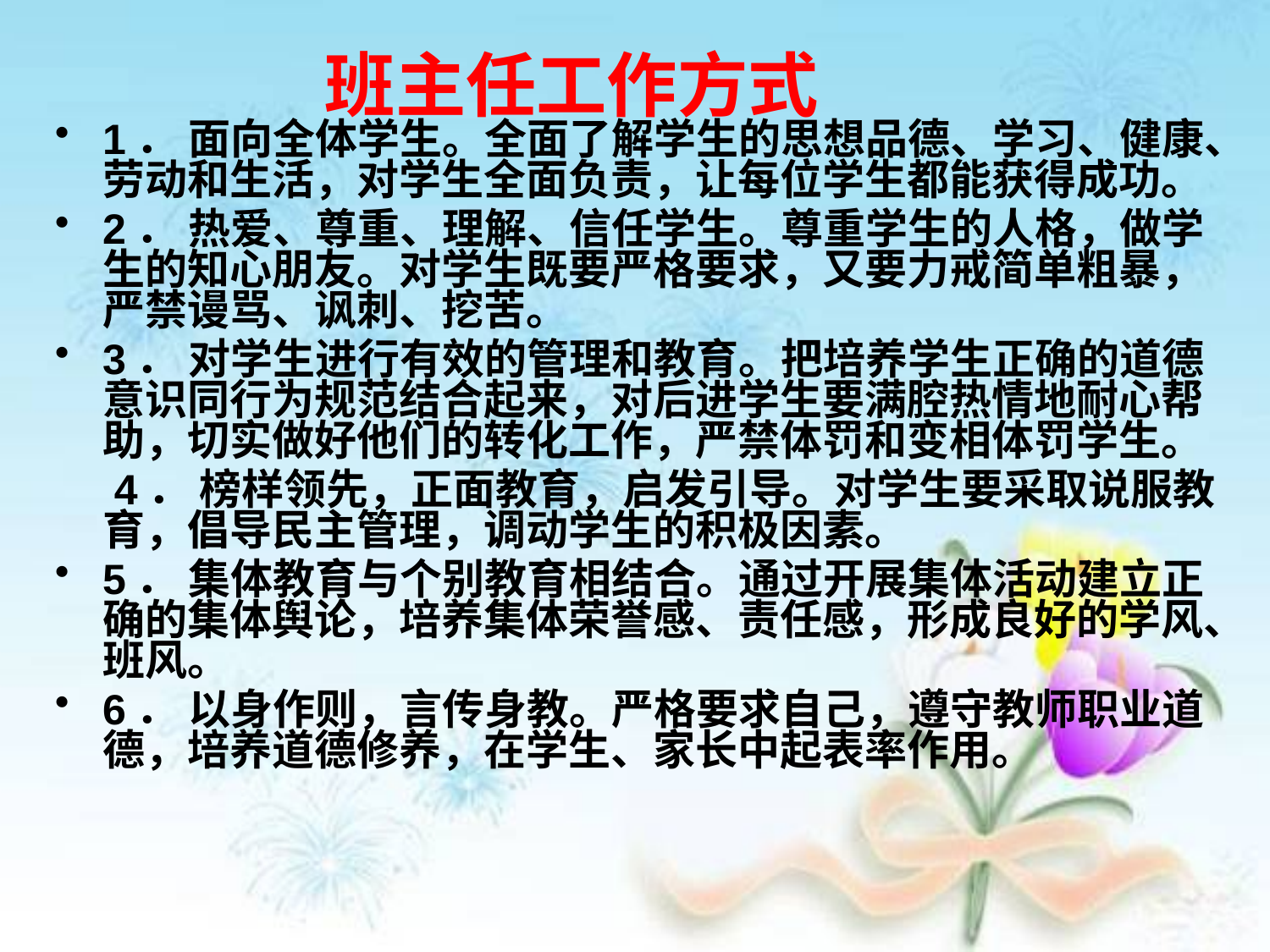

# 班主任工作方式
1． 面向全体学生。全面了解学生的思想品德、学习、健康、劳动和生活，对学生全面负责，让每位学生都能获得成功。
2． 热爱、尊重、理解、信任学生。尊重学生的人格，做学生的知心朋友。对学生既要严格要求，又要力戒简单粗暴，严禁谩骂、讽刺、挖苦。
3． 对学生进行有效的管理和教育。把培养学生正确的道德意识同行为规范结合起来，对后进学生要满腔热情地耐心帮助，切实做好他们的转化工作，严禁体罚和变相体罚学生。
     4． 榜样领先，正面教育，启发引导。对学生要采取说服教育，倡导民主管理，调动学生的积极因素。
5． 集体教育与个别教育相结合。通过开展集体活动建立正确的集体舆论，培养集体荣誉感、责任感，形成良好的学风、班风。
6． 以身作则，言传身教。严格要求自己，遵守教师职业道德，培养道德修养，在学生、家长中起表率作用。